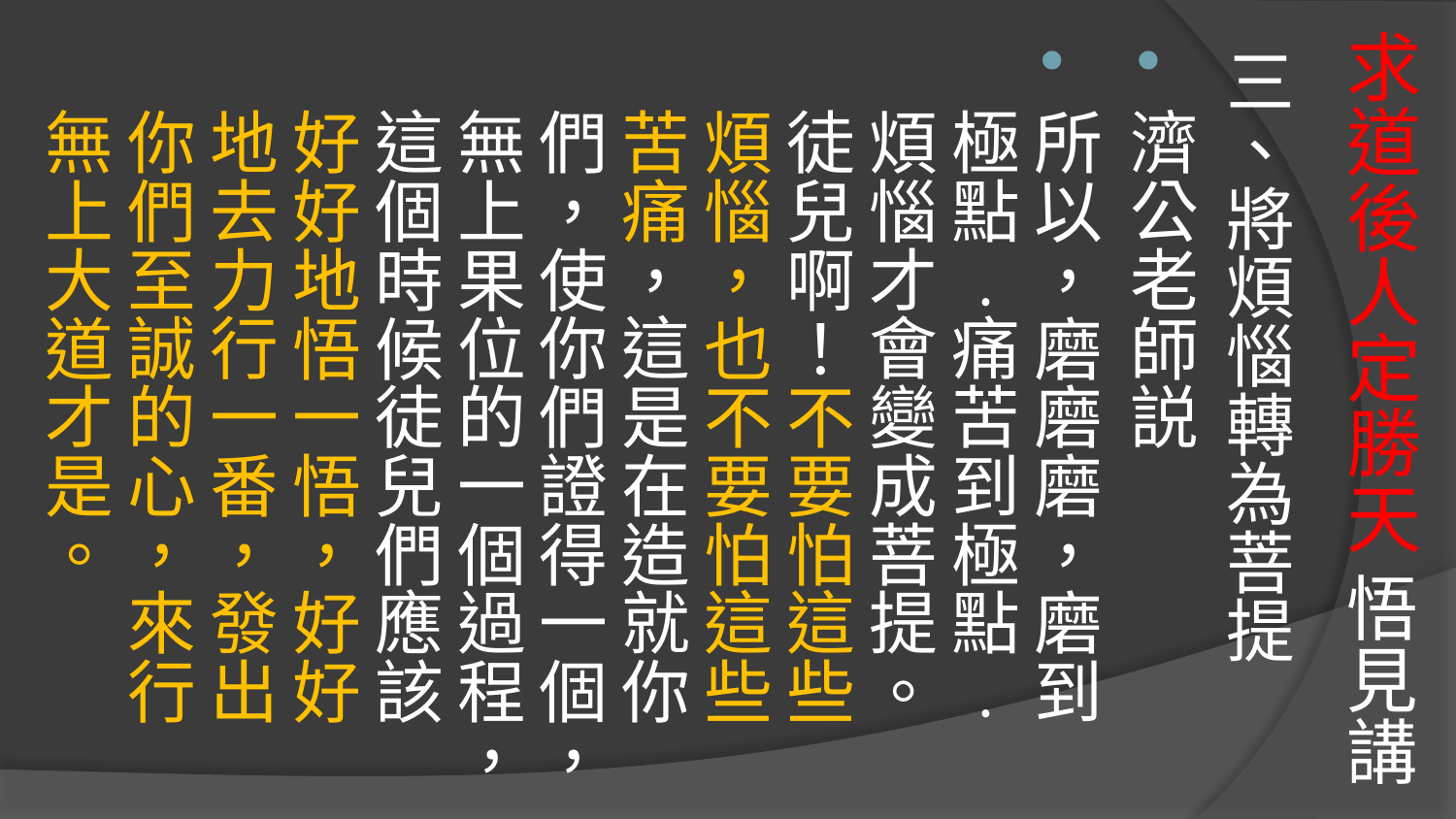

# 求道後人定勝天 悟見講
三、將煩惱轉為菩提
濟公老師説
所以，磨磨磨，磨到極點﹒痛苦到極點﹒煩惱才會變成菩提。徒兒啊！不要怕這些煩惱，也不要怕這些苦痛，這是在造就你們，使你們證得一個，無上果位的一個過程，這個時候徒兒們應該好好地悟一悟，好好地去力行一番，發出你們至誠的心，來行無上大道才是。